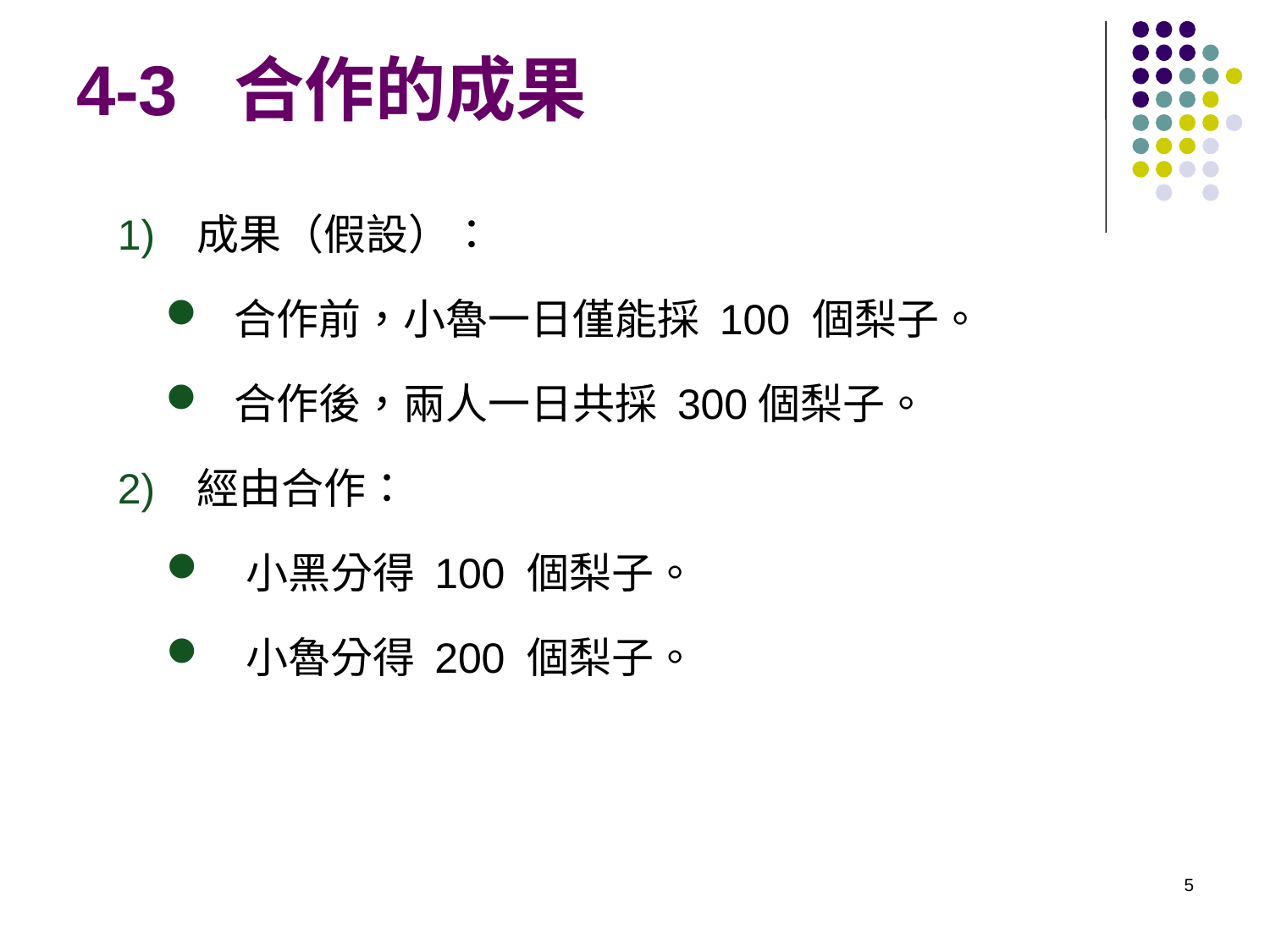

# 4-3  合作的成果
成果（假設）：
合作前，小魯一日僅能採 100 個梨子。
合作後，兩人一日共採 300個梨子。
經由合作：
小黑分得 100 個梨子。
小魯分得 200 個梨子。
5